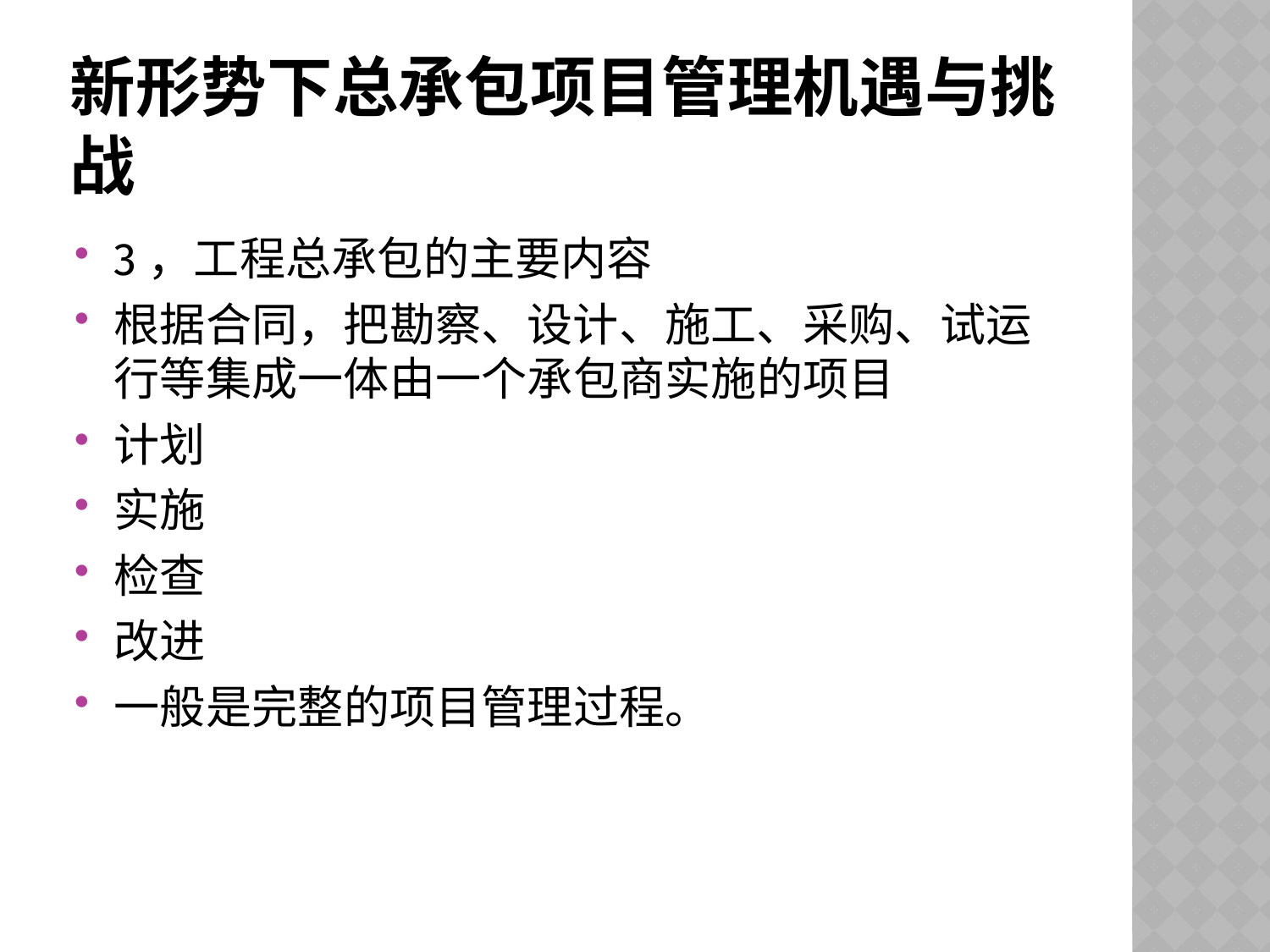

# 新形势下总承包项目管理机遇与挑战
3，工程总承包的主要内容
根据合同，把勘察、设计、施工、采购、试运行等集成一体由一个承包商实施的项目
计划
实施
检查
改进
一般是完整的项目管理过程。